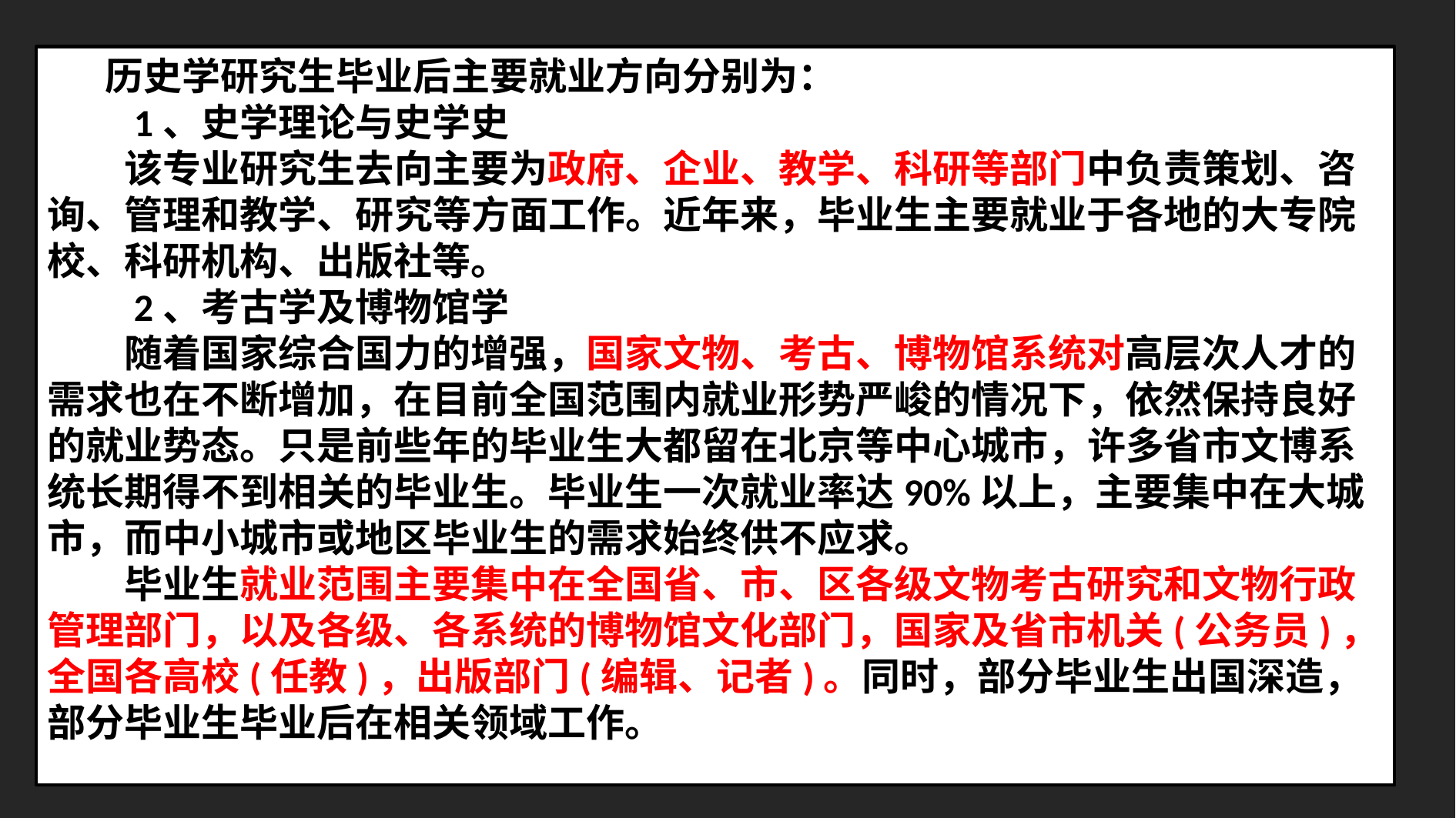

历史学研究生毕业后主要就业方向分别为：
　　1、史学理论与史学史
　　该专业研究生去向主要为政府、企业、教学、科研等部门中负责策划、咨询、管理和教学、研究等方面工作。近年来，毕业生主要就业于各地的大专院校、科研机构、出版社等。
　　2、考古学及博物馆学
　　随着国家综合国力的增强，国家文物、考古、博物馆系统对高层次人才的需求也在不断增加，在目前全国范围内就业形势严峻的情况下，依然保持良好的就业势态。只是前些年的毕业生大都留在北京等中心城市，许多省市文博系统长期得不到相关的毕业生。毕业生一次就业率达90%以上，主要集中在大城市，而中小城市或地区毕业生的需求始终供不应求。
　　毕业生就业范围主要集中在全国省、市、区各级文物考古研究和文物行政管理部门，以及各级、各系统的博物馆文化部门，国家及省市机关(公务员)，全国各高校(任教)，出版部门(编辑、记者)。同时，部分毕业生出国深造，部分毕业生毕业后在相关领域工作。